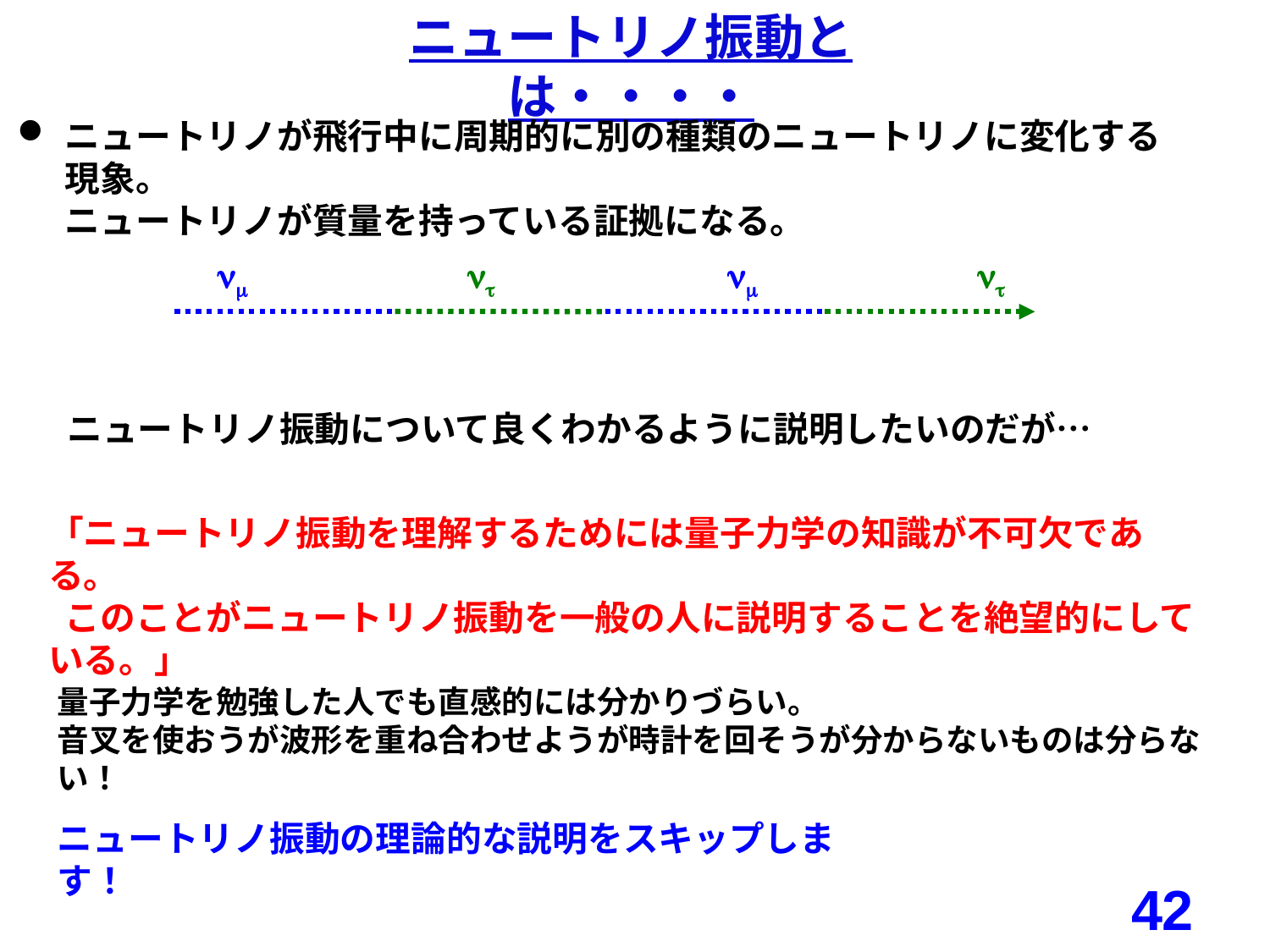

ニュートリノ振動とは・・・・
ニュートリノが飛行中に周期的に別の種類のニュートリノに変化する現象。
ニュートリノが質量を持っている証拠になる。
νμ
ντ
νμ
ντ
ニュートリノ振動について良くわかるように説明したいのだが…
「ニュートリノ振動を理解するためには量子力学の知識が不可欠である。
 このことがニュートリノ振動を一般の人に説明することを絶望的にしている。」
量子力学を勉強した人でも直感的には分かりづらい。
音叉を使おうが波形を重ね合わせようが時計を回そうが分からないものは分らない！
ニュートリノ振動の理論的な説明をスキップします！
42